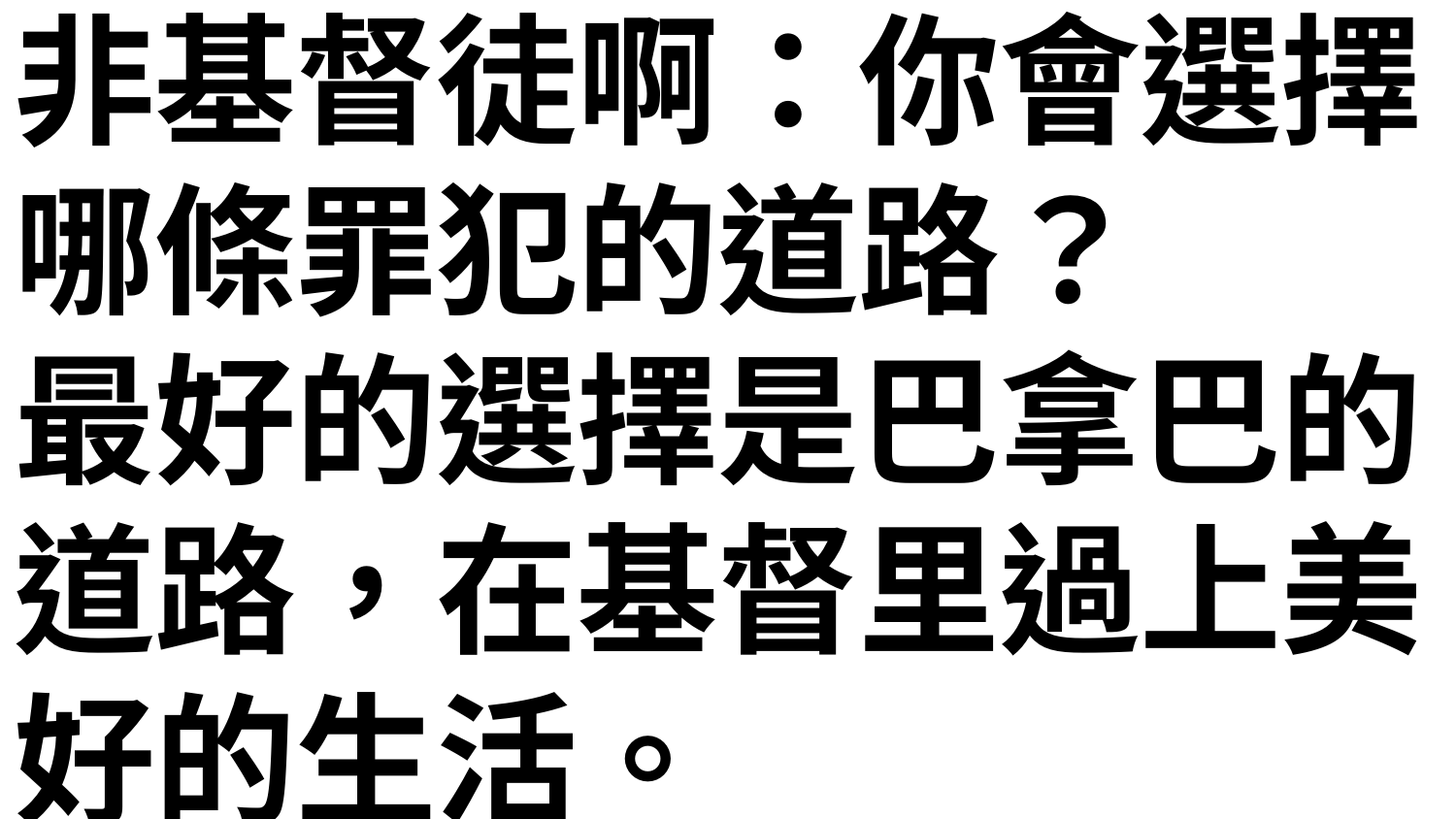

非基督徒啊：你會選擇哪條罪犯的道路？
最好的選擇是巴拿巴的道路，在基督里過上美好的生活。